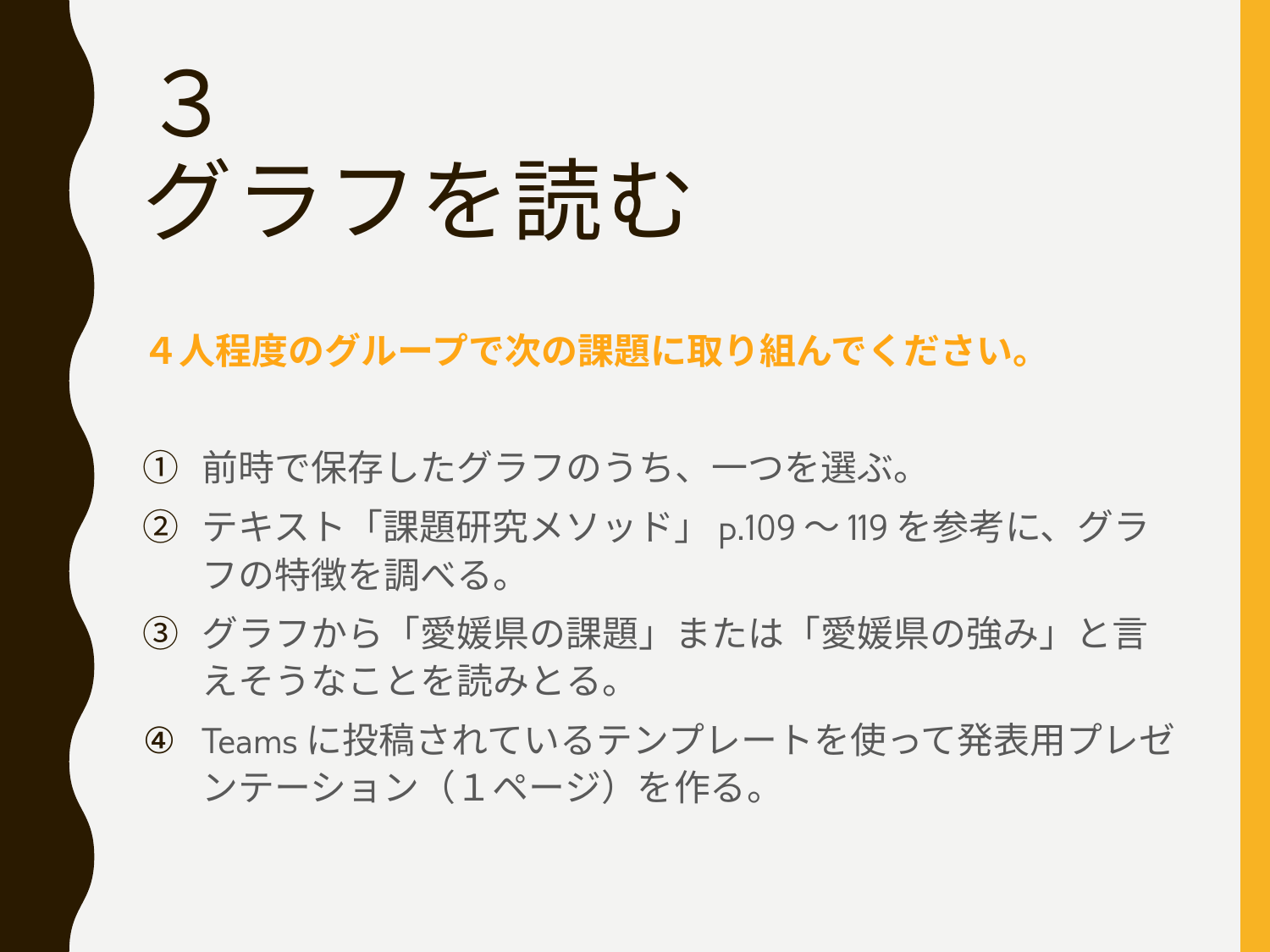

# ３ グラフを読む
４人程度のグループで次の課題に取り組んでください。

前時で保存したグラフのうち、一つを選ぶ。
テキスト「課題研究メソッド」p.109～119を参考に、グラフの特徴を調べる。
グラフから「愛媛県の課題」または「愛媛県の強み」と言えそうなことを読みとる。
Teamsに投稿されているテンプレートを使って発表用プレゼンテーション（１ページ）を作る。